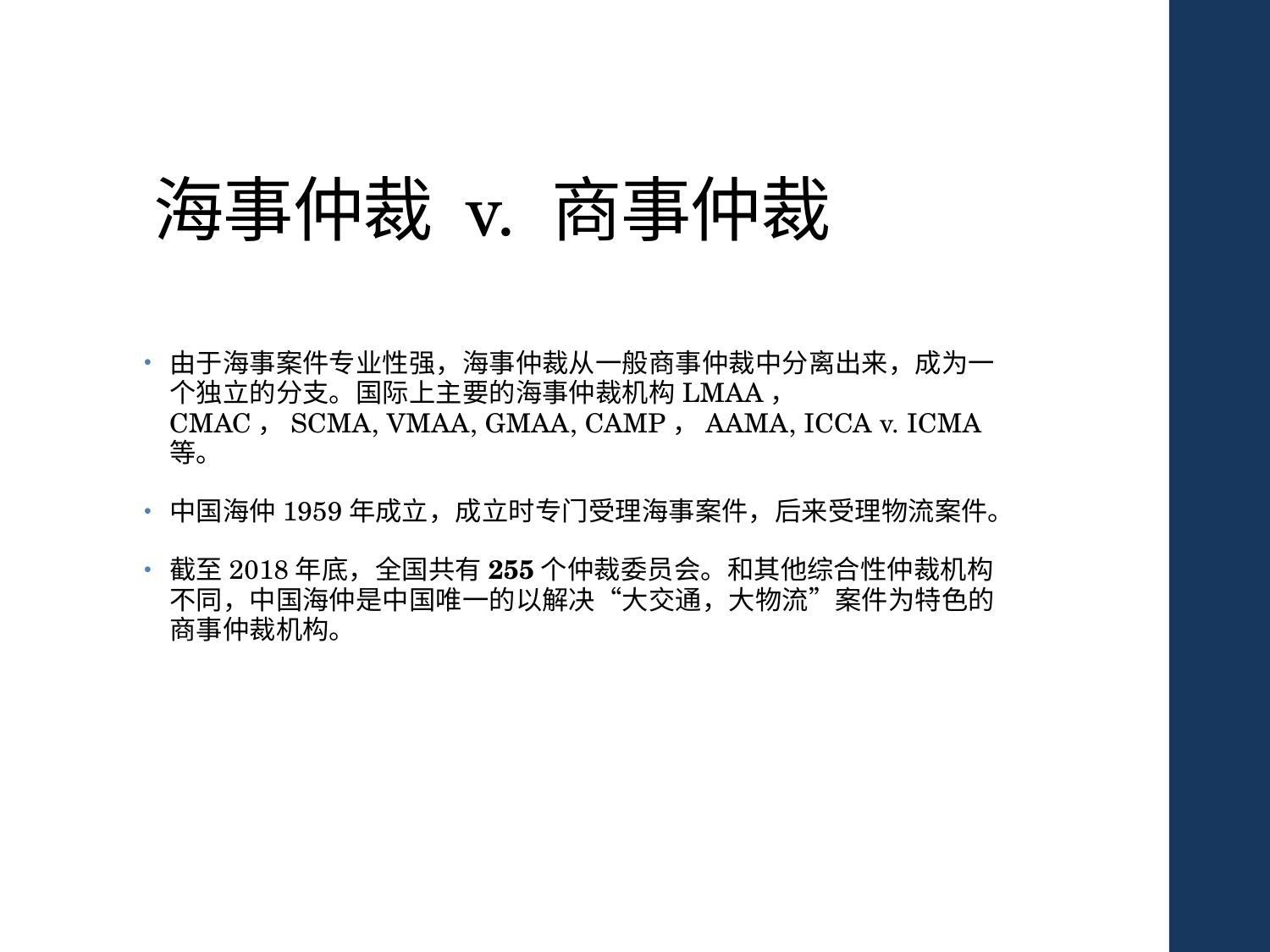

# 海事仲裁 v. 商事仲裁
由于海事案件专业性强，海事仲裁从一般商事仲裁中分离出来，成为一个独立的分支。国际上主要的海事仲裁机构LMAA， CMAC，SCMA, VMAA, GMAA, CAMP，AAMA, ICCA v. ICMA等。
中国海仲1959年成立，成立时专门受理海事案件，后来受理物流案件。
截至2018年底，全国共有255个仲裁委员会。和其他综合性仲裁机构不同，中国海仲是中国唯一的以解决“大交通，大物流”案件为特色的商事仲裁机构。